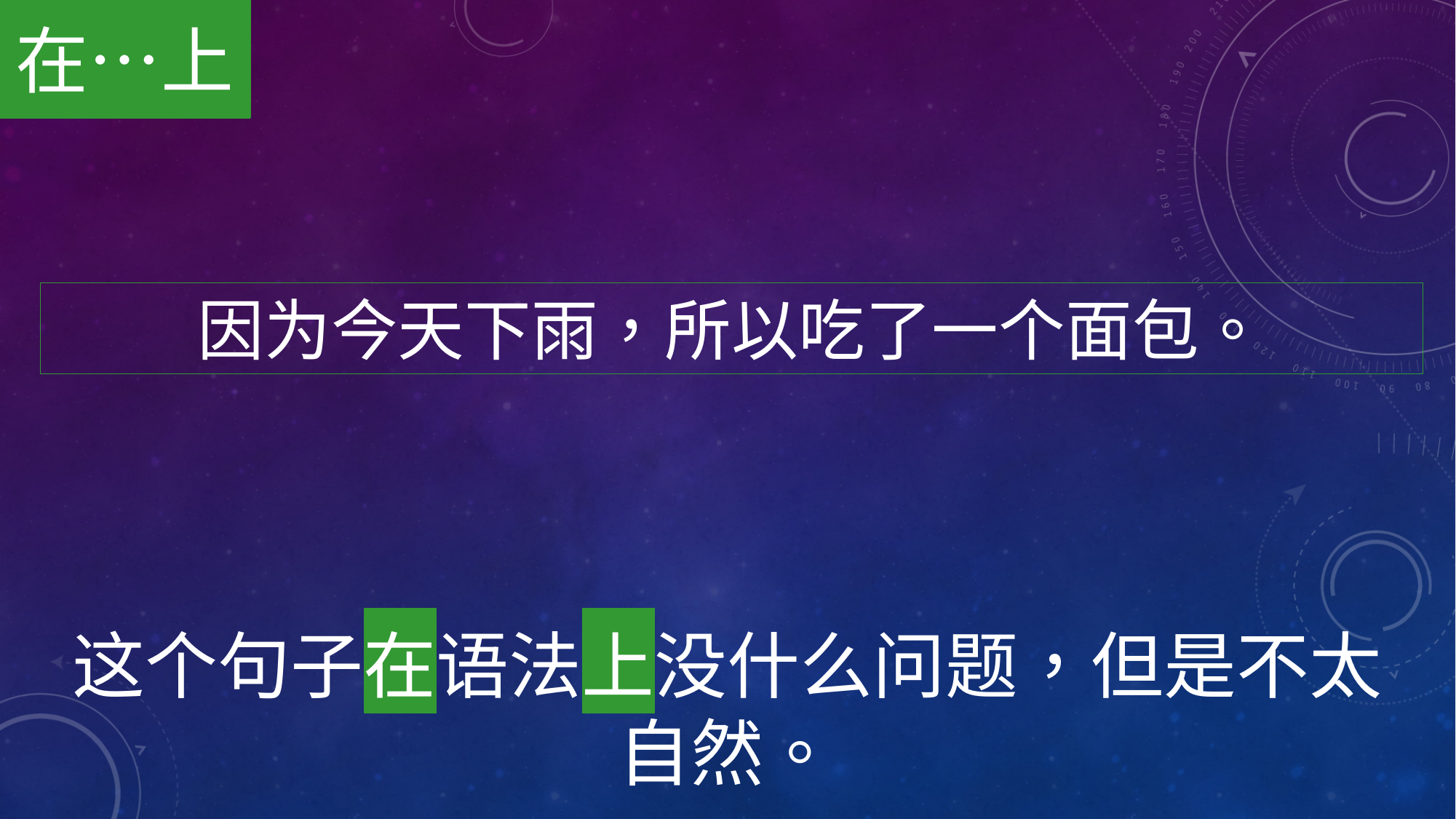

在…上
因为今天下雨，所以吃了一个面包。
这个句子在语法上没什么问题，但是不太自然。